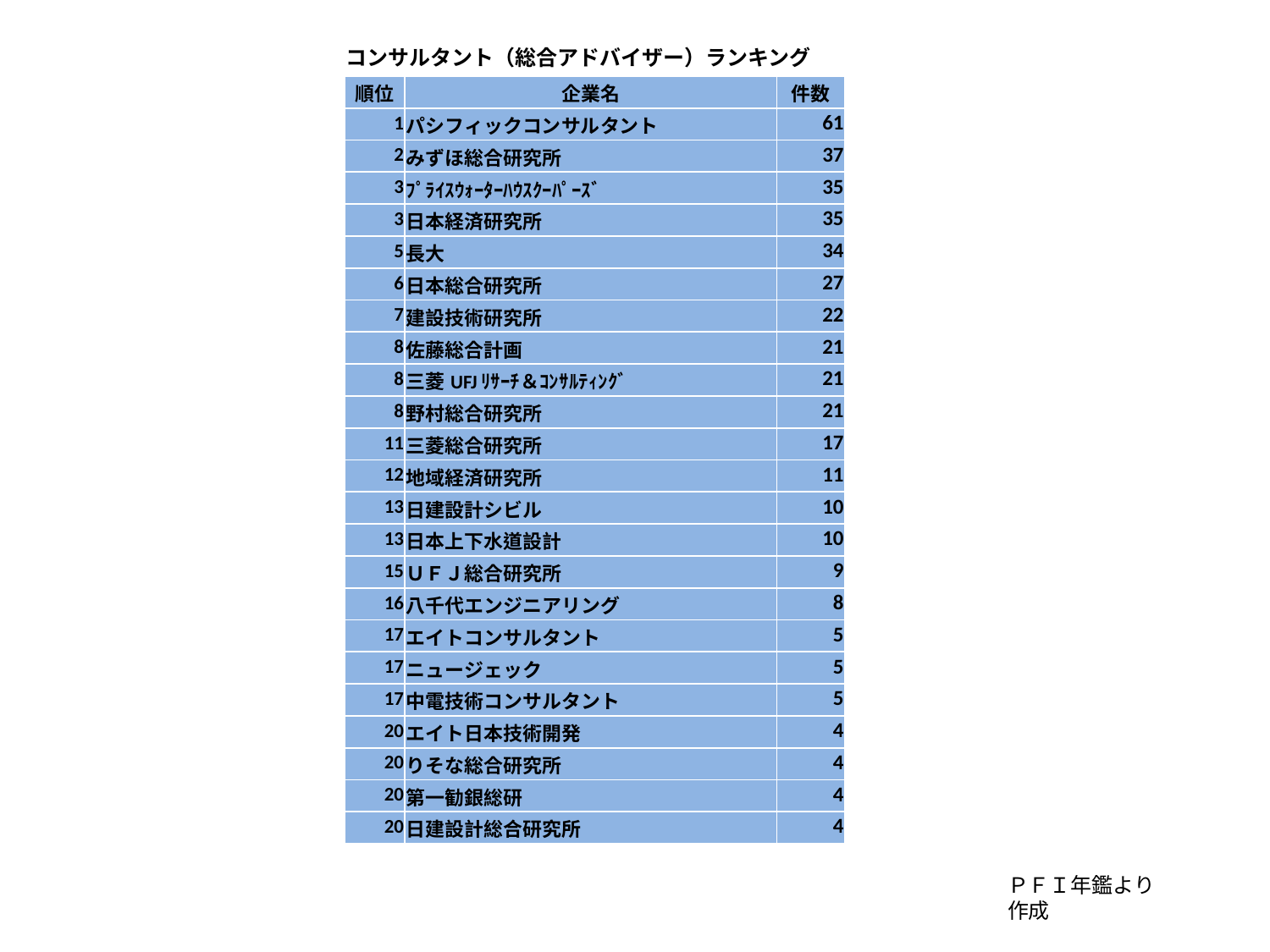

| コンサルタント（総合アドバイザー）ランキング |  |  |
| --- | --- | --- |
| 順位 | 企業名 | 件数 |
| 1 | パシフィックコンサルタント | 61 |
| 2 | みずほ総合研究所 | 37 |
| 3 | ﾌﾟﾗｲｽｳｫｰﾀｰﾊｳｽｸｰﾊﾟｰｽﾞ | 35 |
| 3 | 日本経済研究所 | 35 |
| 5 | 長大 | 34 |
| 6 | 日本総合研究所 | 27 |
| 7 | 建設技術研究所 | 22 |
| 8 | 佐藤総合計画 | 21 |
| 8 | 三菱UFJﾘｻｰﾁ＆ｺﾝｻﾙﾃｨﾝｸﾞ | 21 |
| 8 | 野村総合研究所 | 21 |
| 11 | 三菱総合研究所 | 17 |
| 12 | 地域経済研究所 | 11 |
| 13 | 日建設計シビル | 10 |
| 13 | 日本上下水道設計 | 10 |
| 15 | ＵＦＪ総合研究所 | 9 |
| 16 | 八千代エンジニアリング | 8 |
| 17 | エイトコンサルタント | 5 |
| 17 | ニュージェック | 5 |
| 17 | 中電技術コンサルタント | 5 |
| 20 | エイト日本技術開発 | 4 |
| 20 | りそな総合研究所 | 4 |
| 20 | 第一勧銀総研 | 4 |
| 20 | 日建設計総合研究所 | 4 |
ＰＦＩ年鑑より作成